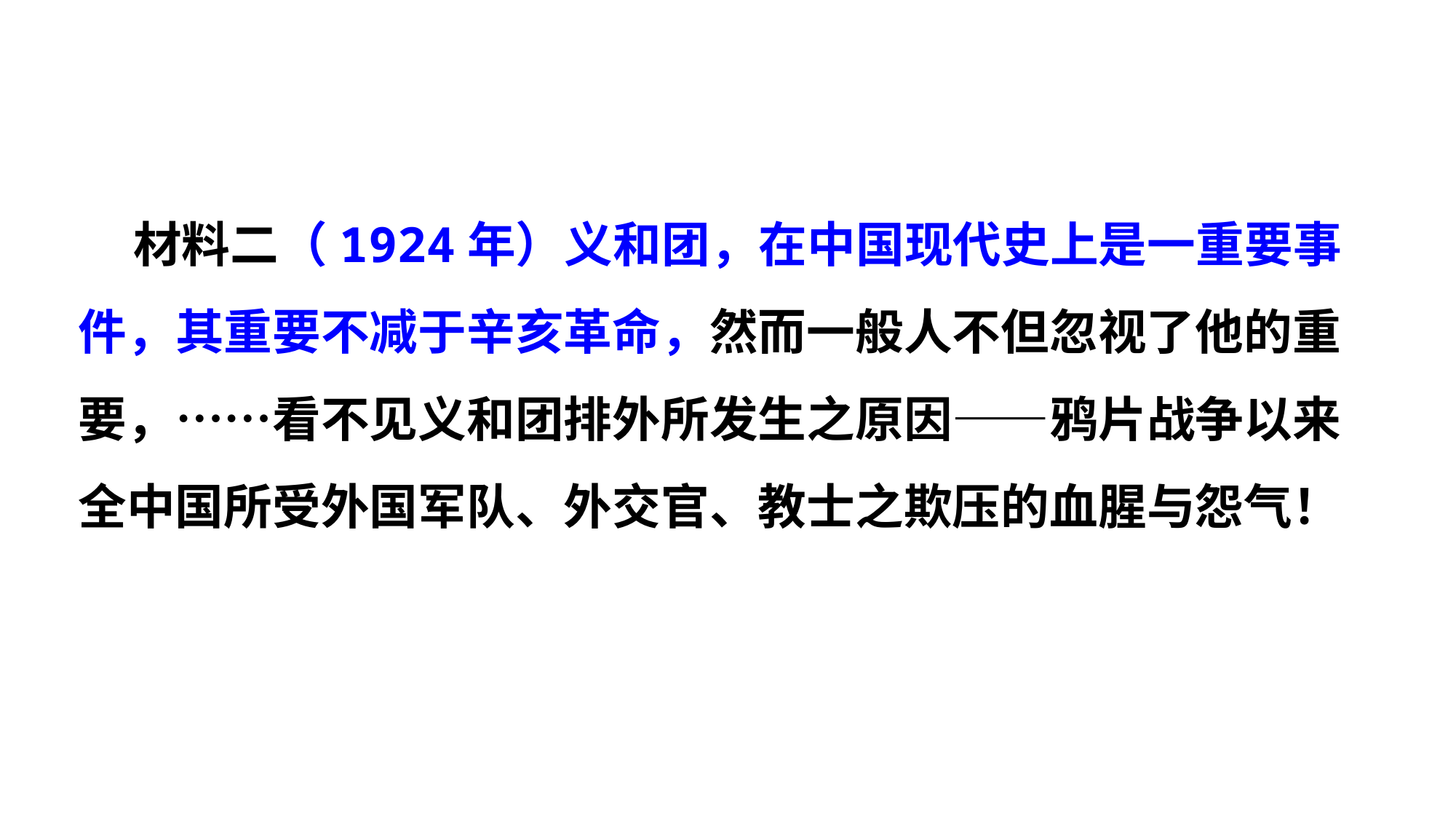

材料二（1924年）义和团，在中国现代史上是一重要事件，其重要不减于辛亥革命，然而一般人不但忽视了他的重要，……看不见义和团排外所发生之原因——鸦片战争以来全中国所受外国军队、外交官、教士之欺压的血腥与怨气！